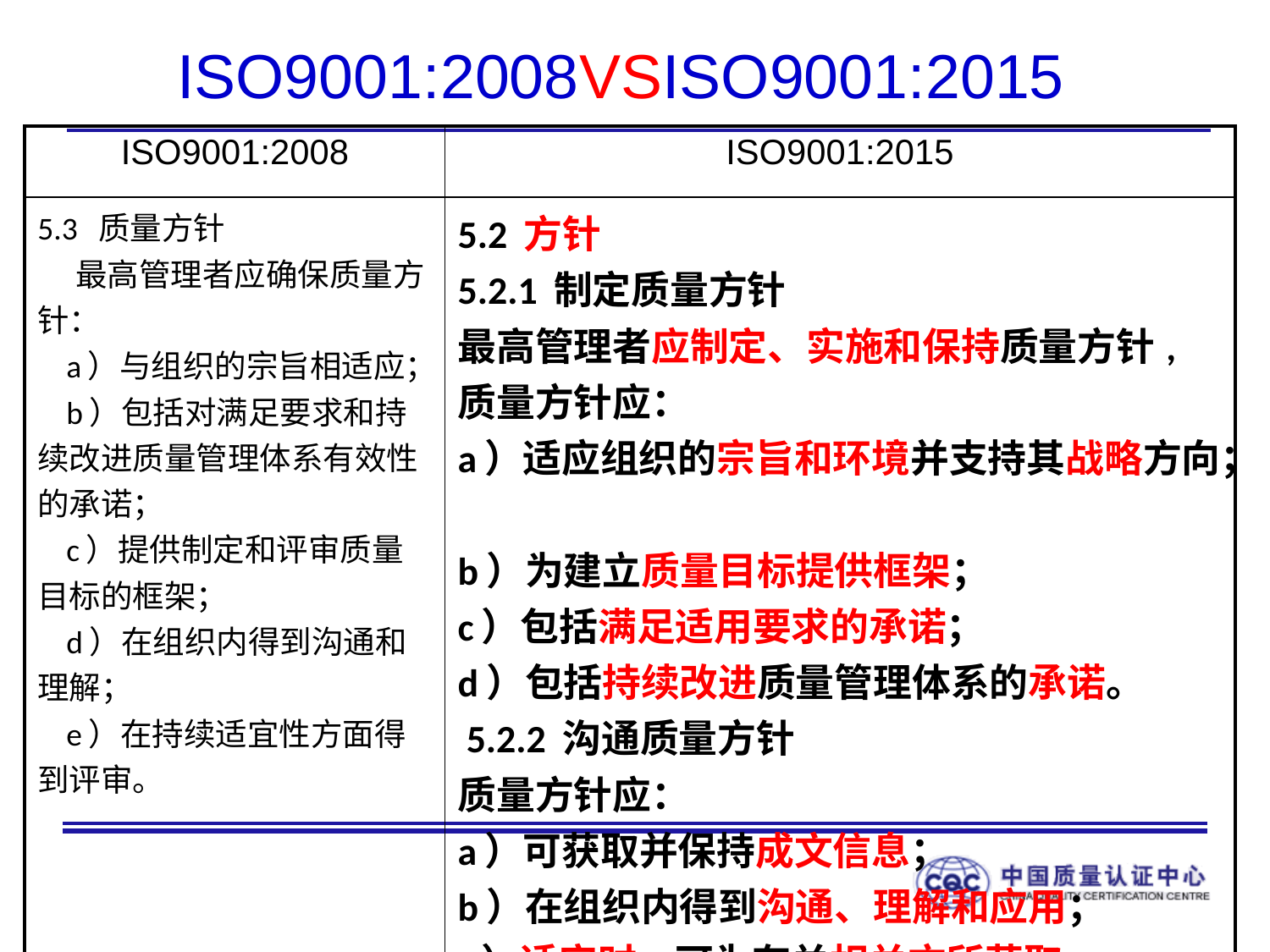

# ISO9001:2008VSISO9001:2015
| ISO9001:2008 | ISO9001:2015 |
| --- | --- |
| 5.3 质量方针 最高管理者应确保质量方针： a）与组织的宗旨相适应； b）包括对满足要求和持续改进质量管理体系有效性的承诺； c）提供制定和评审质量目标的框架； d）在组织内得到沟通和理解； e）在持续适宜性方面得到评审。 | 5.2 方针 5.2.1 制定质量方针 最高管理者应制定、实施和保持质量方针,质量方针应： a）适应组织的宗旨和环境并支持其战略方向； b）为建立质量目标提供框架； c）包括满足适用要求的承诺； d）包括持续改进质量管理体系的承诺。 5.2.2 沟通质量方针 质量方针应： a）可获取并保持成文信息； b）在组织内得到沟通、理解和应用； c）适宜时，可为有关相关方所获取。 |